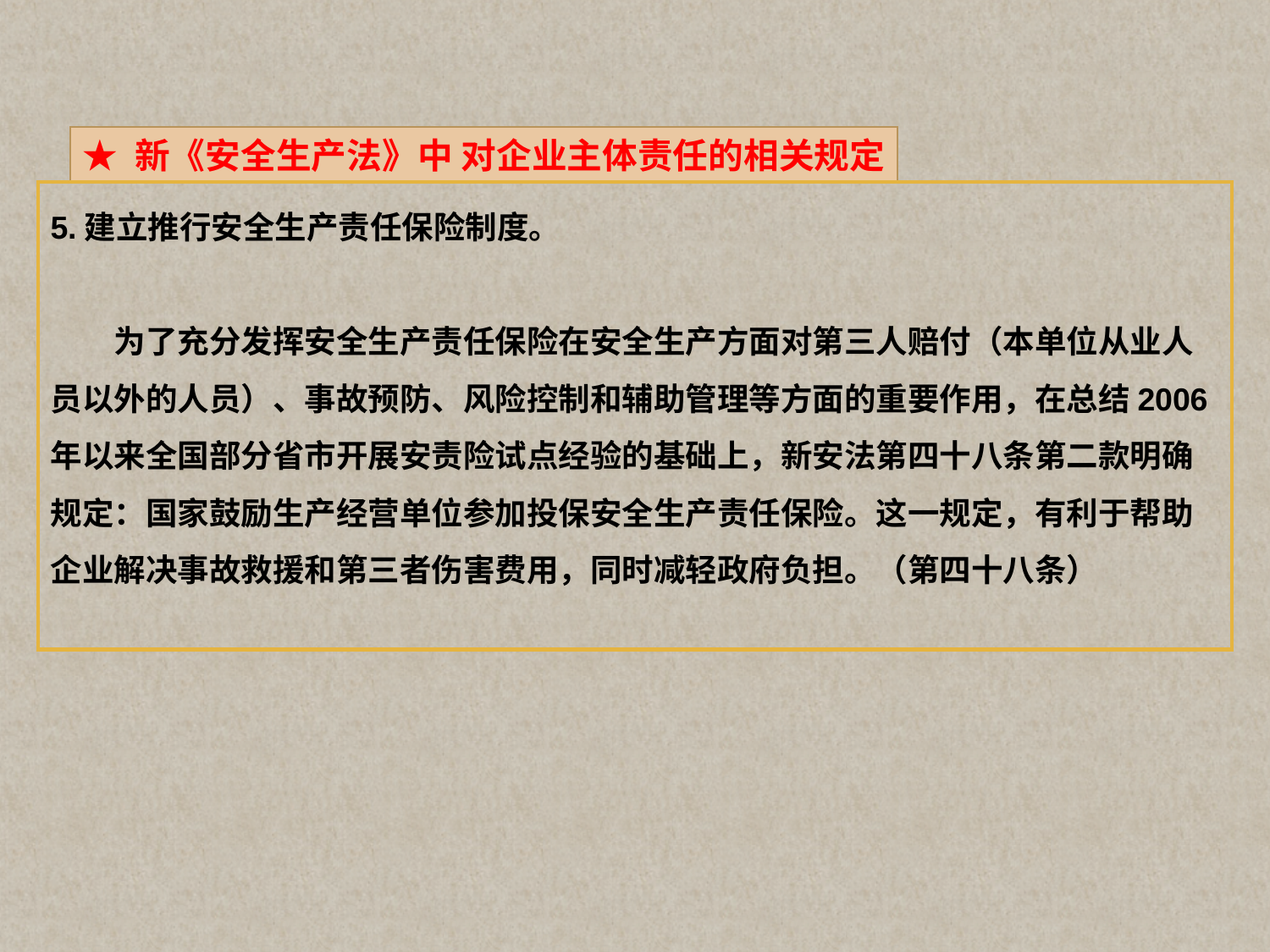

★ 新《安全生产法》中 对企业主体责任的相关规定
5.建立推行安全生产责任保险制度。

　　为了充分发挥安全生产责任保险在安全生产方面对第三人赔付（本单位从业人员以外的人员）、事故预防、风险控制和辅助管理等方面的重要作用，在总结2006年以来全国部分省市开展安责险试点经验的基础上，新安法第四十八条第二款明确规定：国家鼓励生产经营单位参加投保安全生产责任保险。这一规定，有利于帮助企业解决事故救援和第三者伤害费用，同时减轻政府负担。（第四十八条）